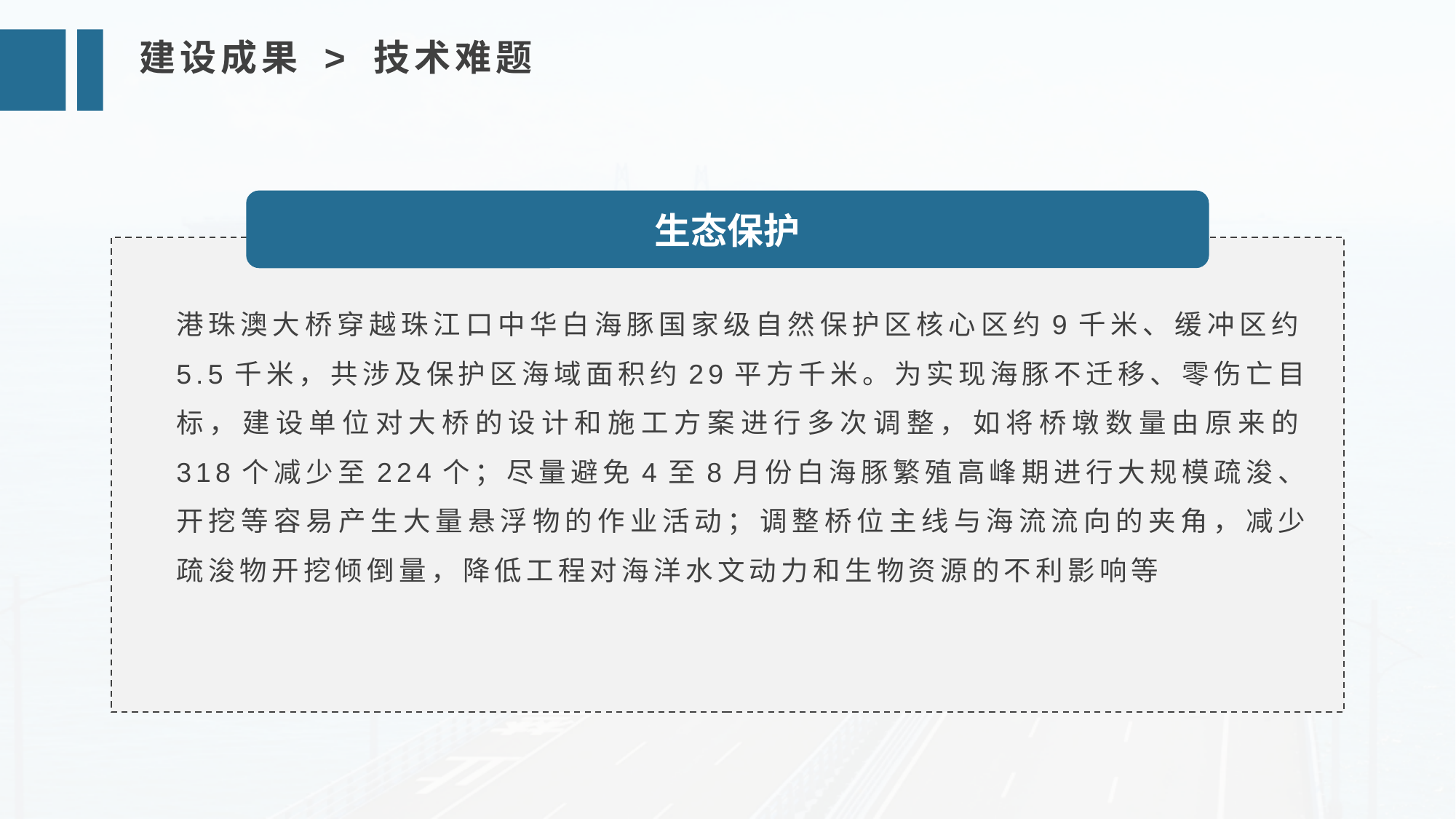

建设成果 > 技术难题
生态保护

港珠澳大桥穿越珠江口中华白海豚国家级自然保护区核心区约9千米、缓冲区约5.5千米，共涉及保护区海域面积约29平方千米。为实现海豚不迁移、零伤亡目标，建设单位对大桥的设计和施工方案进行多次调整，如将桥墩数量由原来的318个减少至224个；尽量避免4至8月份白海豚繁殖高峰期进行大规模疏浚、开挖等容易产生大量悬浮物的作业活动；调整桥位主线与海流流向的夹角，减少疏浚物开挖倾倒量，降低工程对海洋水文动力和生物资源的不利影响等